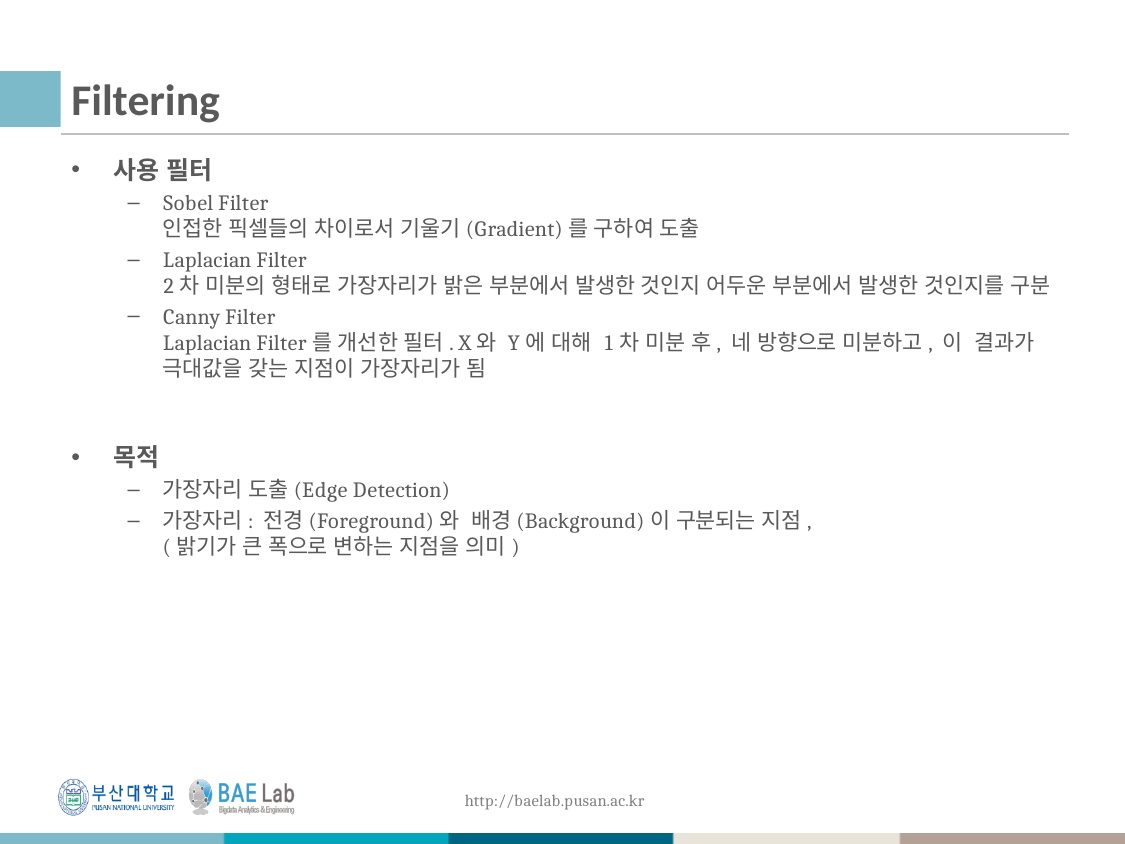

# Filtering
사용 필터
Sobel Filter
인접한 픽셀들의 차이로서 기울기(Gradient)를 구하여 도출
Laplacian Filter
2차 미분의 형태로 가장자리가 밝은 부분에서 발생한 것인지 어두운 부분에서 발생한 것인지를 구분
Canny Filter
Laplacian Filter를 개선한 필터. X와 Y에 대해 1차 미분 후, 네 방향으로 미분하고, 이  결과가 극대값을 갖는 지점이 가장자리가 됨

목적
가장자리 도출(Edge Detection)
가장자리: 전경(Foreground)와  배경(Background)이 구분되는 지점,
(밝기가 큰 폭으로 변하는 지점을 의미)